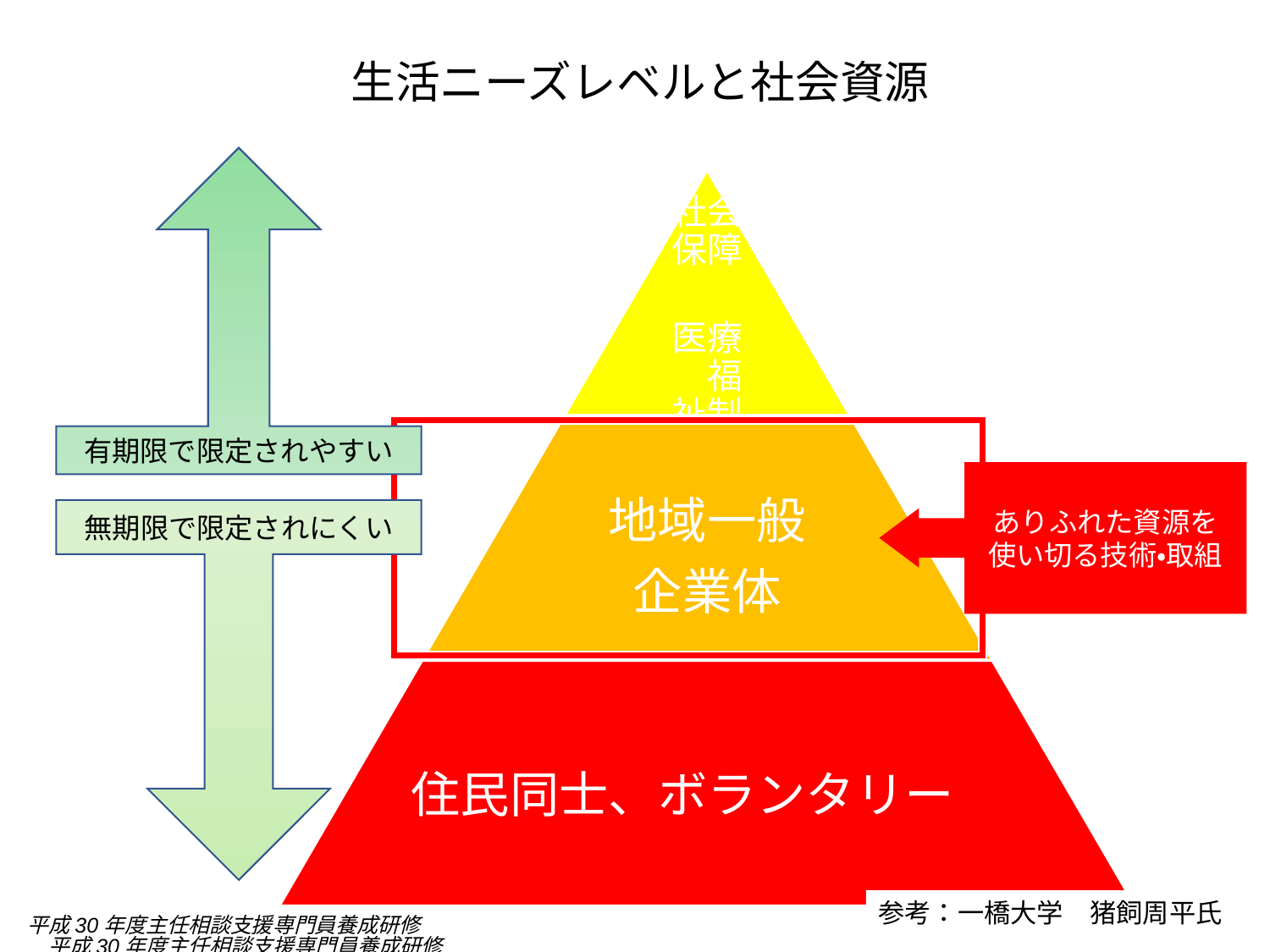

# 生活ニーズレベルと社会資源
有期限で限定されやすい
社会保障
医療　福祉制度
地域一般
企業体
住民同士、ボランタリー

ありふれた資源を
使い切る技術・取組
無期限で限定されにくい
参考：一橋大学　猪飼周平氏
平成30年度主任相談支援専門員養成研修
平成30年度主任相談支援専門員養成研修